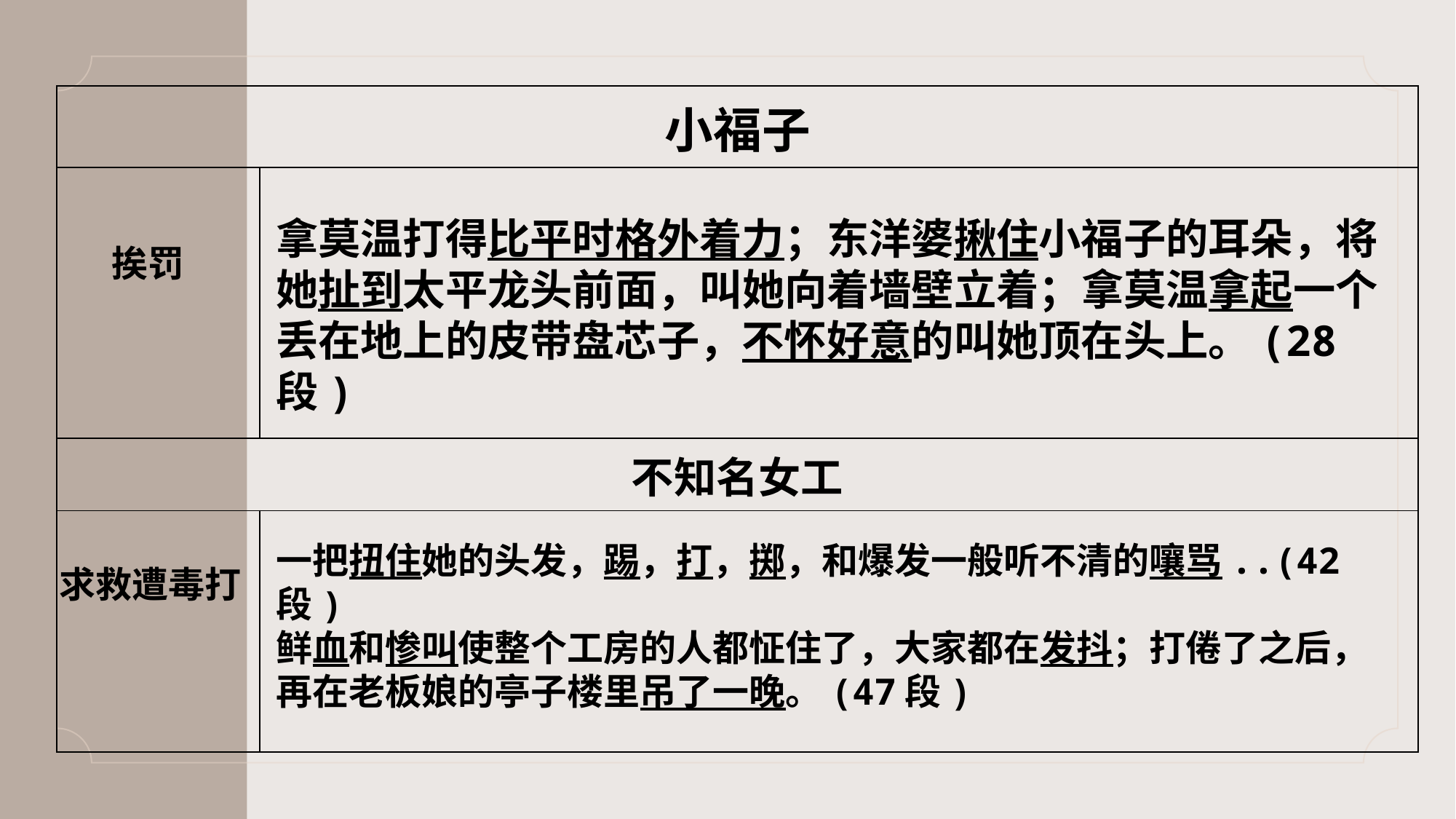

| 小福子 |  |
| --- | --- |
|  |  |
| 不知名女工 |  |
|  |  |
拿莫温打得比平时格外着力；东洋婆揪住小福子的耳朵，将她扯到太平龙头前面，叫她向着墙壁立着；拿莫温拿起一个丢在地上的皮带盘芯子，不怀好意的叫她顶在头上。(28段)
挨罚
一把扭住她的头发，踢，打，掷，和爆发一般听不清的嚷骂..(42段)
鲜血和惨叫使整个工房的人都怔住了，大家都在发抖；打倦了之后，再在老板娘的亭子楼里吊了一晚。(47段)
求救遭毒打